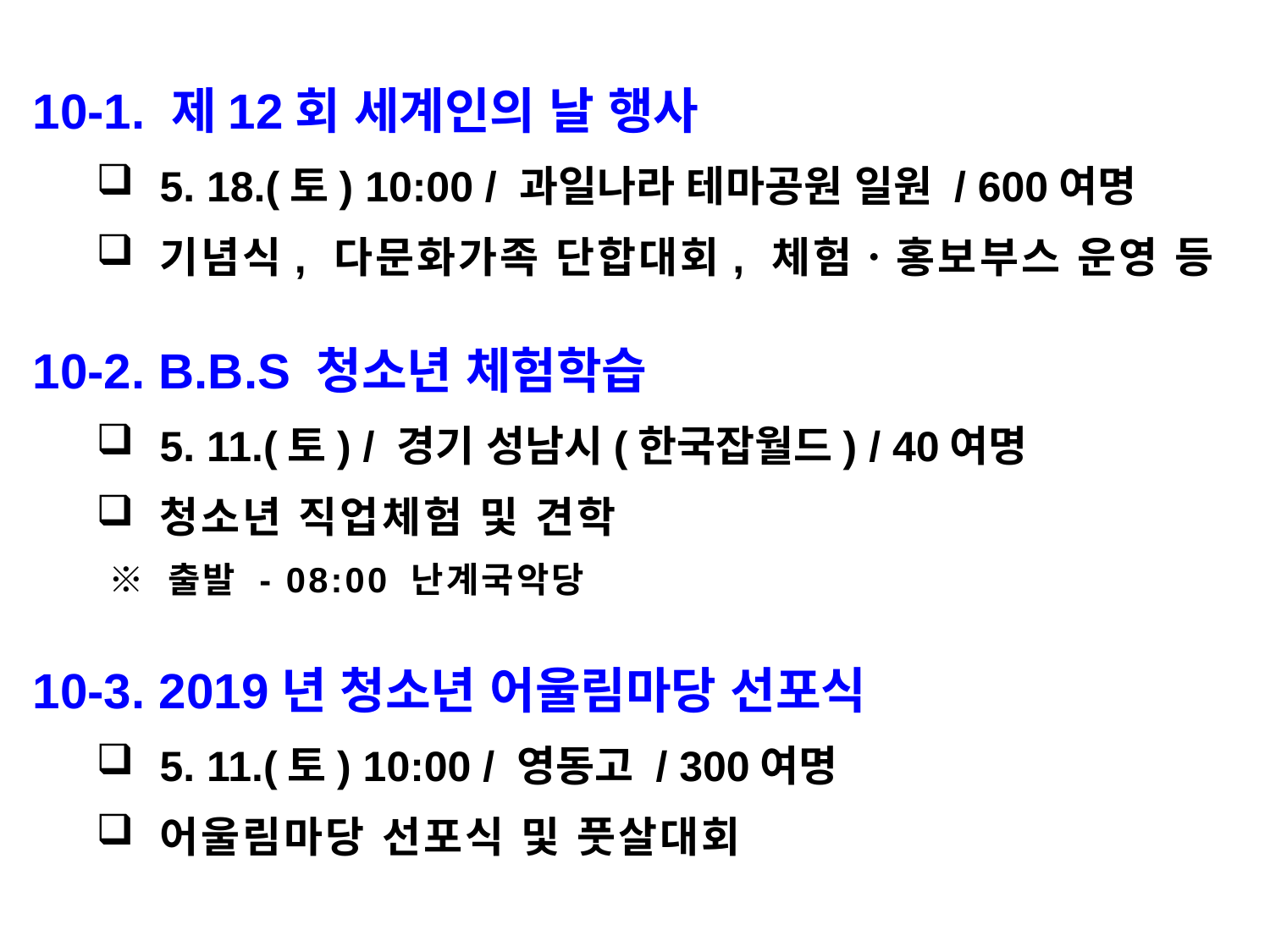

10-1. 제12회 세계인의 날 행사
5. 18.(토) 10:00 / 과일나라 테마공원 일원 / 600여명
기념식, 다문화가족 단합대회, 체험ㆍ홍보부스 운영 등
10-2. B.B.S 청소년 체험학습
5. 11.(토) / 경기 성남시(한국잡월드) / 40여명
청소년 직업체험 및 견학
 ※ 출발 - 08:00 난계국악당
10-3. 2019년 청소년 어울림마당 선포식
5. 11.(토) 10:00 / 영동고 / 300여명
어울림마당 선포식 및 풋살대회